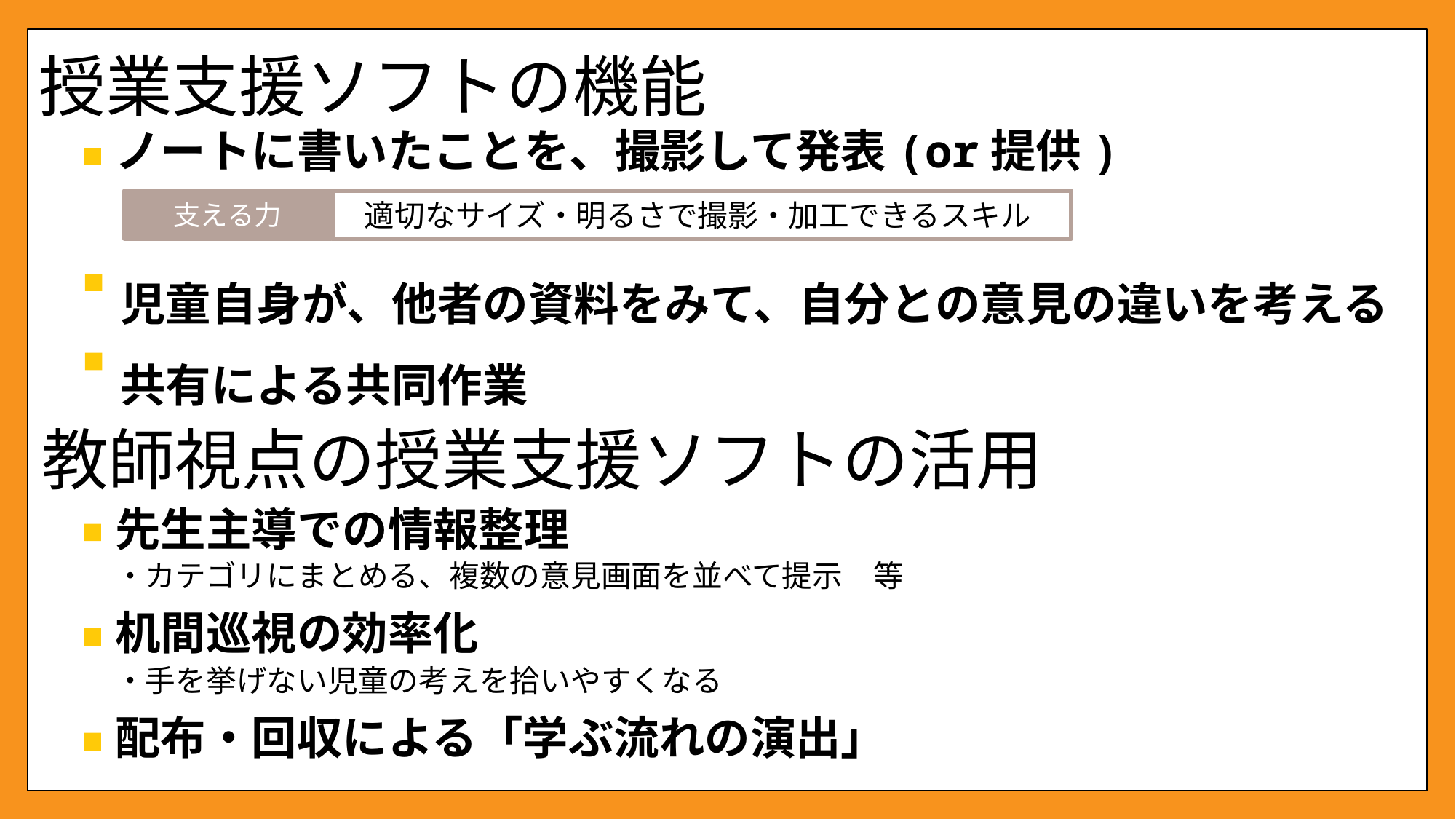

# 授業支援ソフトの機能
ノートに書いたことを、撮影して発表(or提供)

支える力

適切なサイズ・明るさで撮影・加工できるスキル
児童自身が、他者の資料をみて、自分との意見の違いを考える
共有による共同作業

教師視点の授業支援ソフトの活用
先生主導での情報整理

・カテゴリにまとめる、複数の意見画面を並べて提示　等
机間巡視の効率化

・手を挙げない児童の考えを拾いやすくなる
配布・回収による「学ぶ流れの演出」